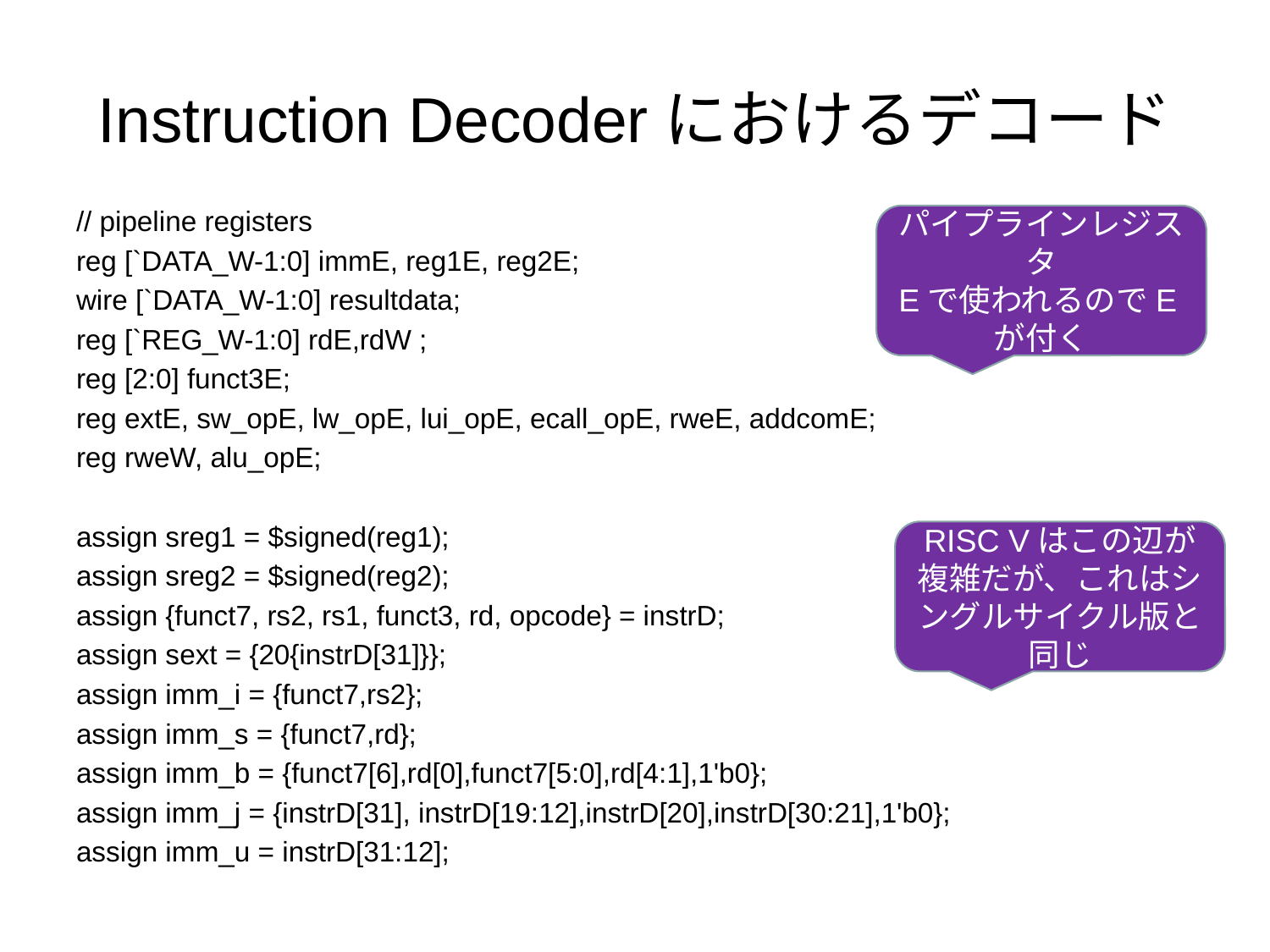

# Instruction Decoderにおけるデコード
// pipeline registers
reg [`DATA_W-1:0] immE, reg1E, reg2E;
wire [`DATA_W-1:0] resultdata;
reg [`REG_W-1:0] rdE,rdW ;
reg [2:0] funct3E;
reg extE, sw_opE, lw_opE, lui_opE, ecall_opE, rweE, addcomE;
reg rweW, alu_opE;

assign sreg1 = $signed(reg1);
assign sreg2 = $signed(reg2);
assign {funct7, rs2, rs1, funct3, rd, opcode} = instrD;
assign sext = {20{instrD[31]}};
assign imm_i = {funct7,rs2};
assign imm_s = {funct7,rd};
assign imm_b = {funct7[6],rd[0],funct7[5:0],rd[4:1],1'b0};
assign imm_j = {instrD[31], instrD[19:12],instrD[20],instrD[30:21],1'b0};
assign imm_u = instrD[31:12];

パイプラインレジスタ
Eで使われるのでEが付く
RISC Vはこの辺が複雑だが、これはシングルサイクル版と同じ